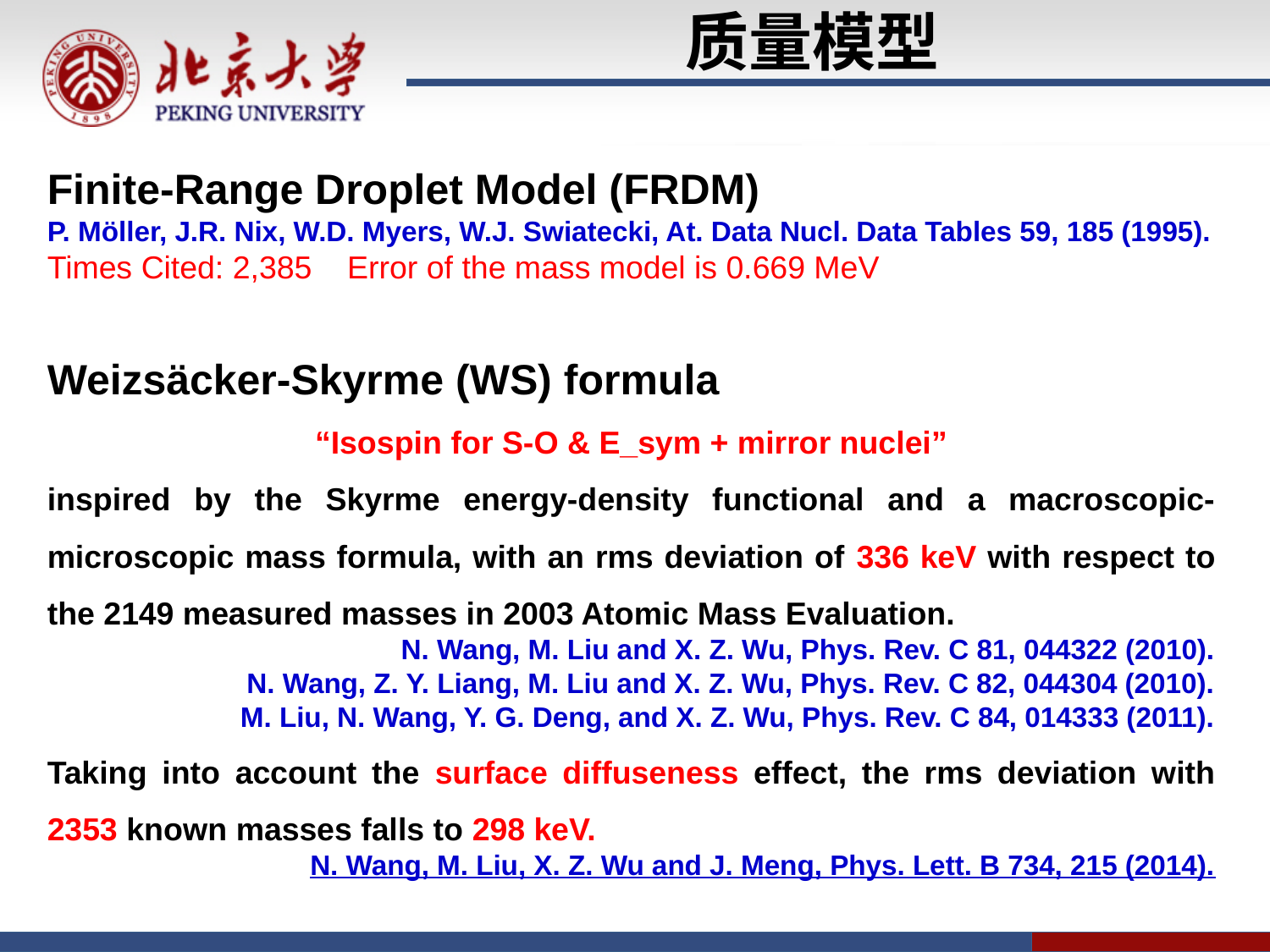

质量模型
Finite-Range Droplet Model (FRDM)
P. Möller, J.R. Nix, W.D. Myers, W.J. Swiatecki, At. Data Nucl. Data Tables 59, 185 (1995). Times Cited: 2,385    Error of the mass model is 0.669 MeV
Weizsäcker-Skyrme (WS) formula
“Isospin for S-O & E_sym + mirror nuclei”
inspired by the Skyrme energy-density functional and a macroscopic-microscopic mass formula, with an rms deviation of 336 keV with respect to the 2149 measured masses in 2003 Atomic Mass Evaluation.
N. Wang, M. Liu and X. Z. Wu, Phys. Rev. C 81, 044322 (2010).
N. Wang, Z. Y. Liang, M. Liu and X. Z. Wu, Phys. Rev. C 82, 044304 (2010).
M. Liu, N. Wang, Y. G. Deng, and X. Z. Wu, Phys. Rev. C 84, 014333 (2011).
Taking into account the surface diffuseness effect, the rms deviation with 2353 known masses falls to 298 keV.
N. Wang, M. Liu, X. Z. Wu and J. Meng, Phys. Lett. B 734, 215 (2014).